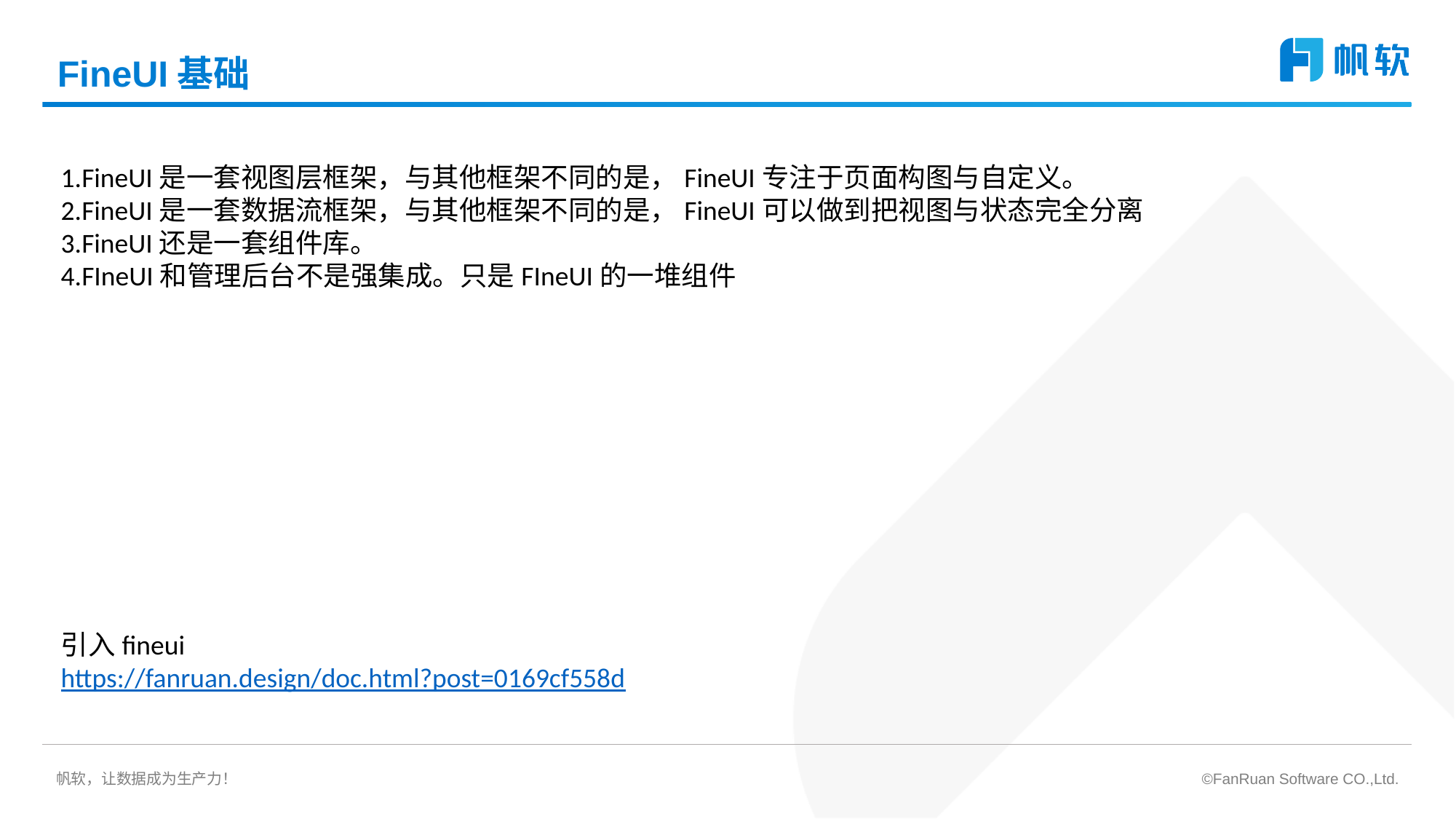

# FineUI基础
1.FineUI是一套视图层框架，与其他框架不同的是，FineUI专注于页面构图与自定义。
2.FineUI是一套数据流框架，与其他框架不同的是，FineUI可以做到把视图与状态完全分离
3.FineUI还是一套组件库。
4.FIneUI和管理后台不是强集成。只是FIneUI的一堆组件
引入fineui
https://fanruan.design/doc.html?post=0169cf558d